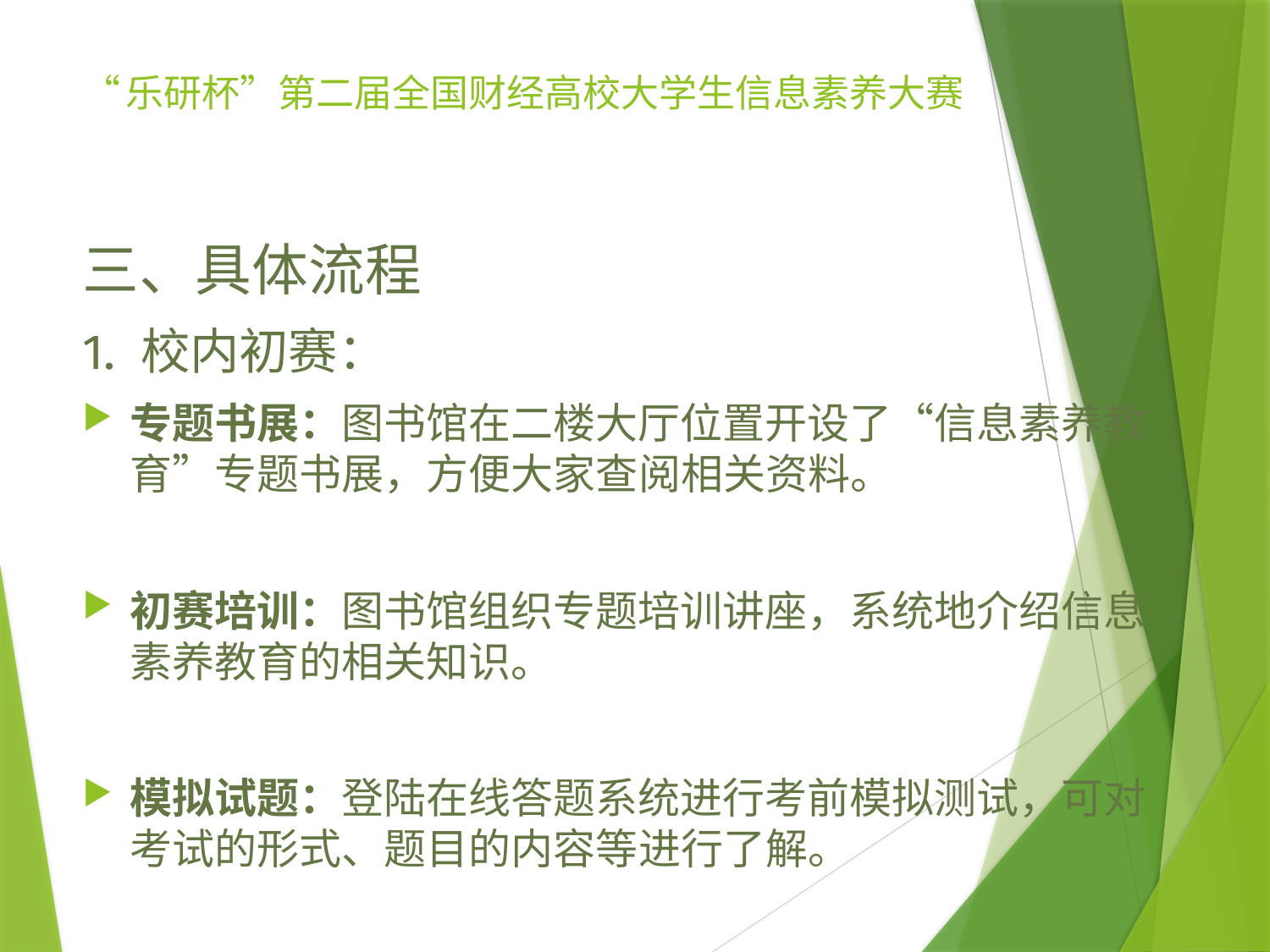

# “乐研杯”第二届全国财经高校大学生信息素养大赛
三、具体流程
1. 校内初赛：
专题书展：图书馆在二楼大厅位置开设了“信息素养教育”专题书展，方便大家查阅相关资料。

初赛培训：图书馆组织专题培训讲座，系统地介绍信息素养教育的相关知识。

模拟试题：登陆在线答题系统进行考前模拟测试，可对考试的形式、题目的内容等进行了解。